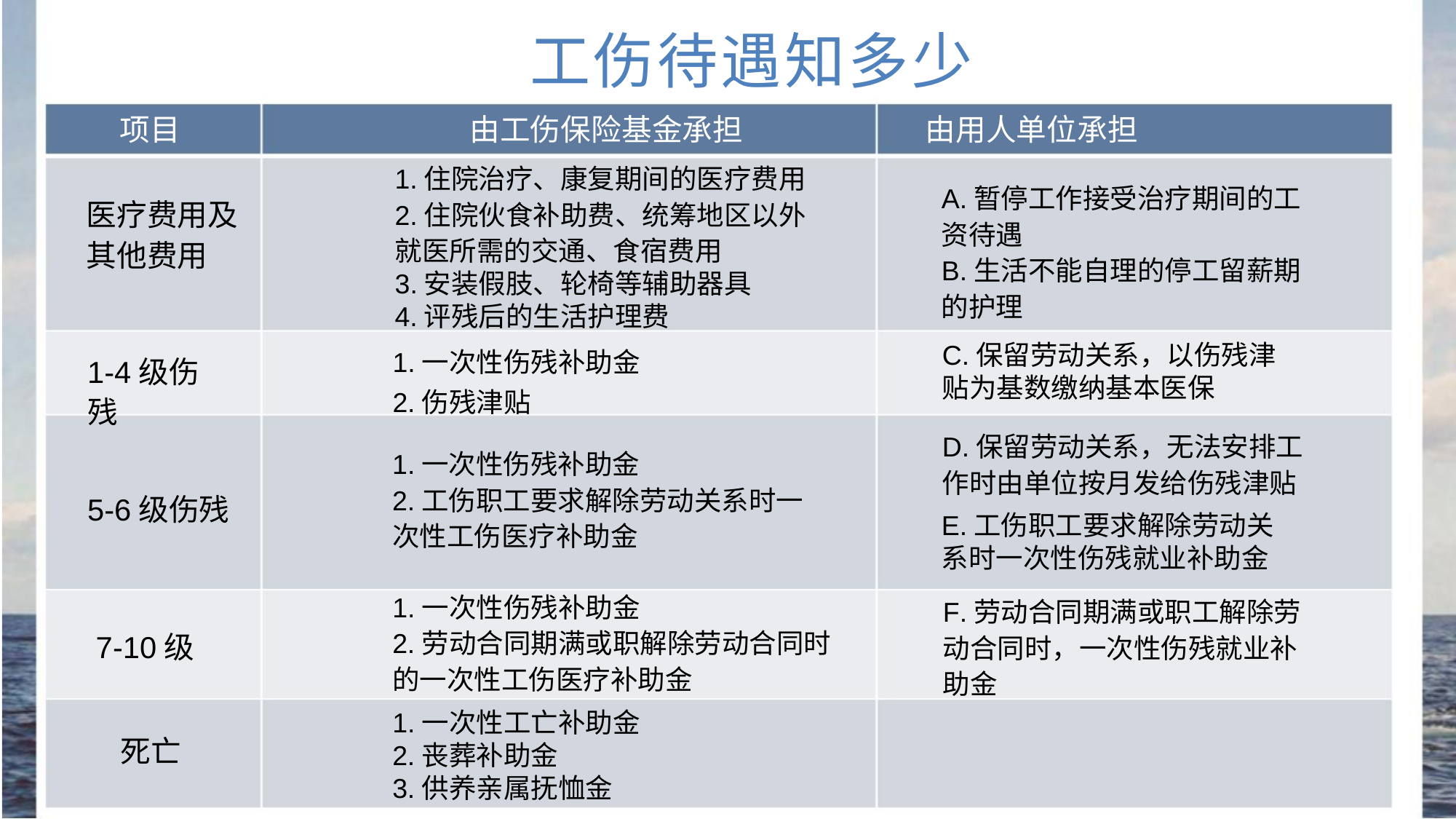

工伤待遇知多少
项目
由工伤保险基金承担
由用人单位承担
1.住院治疗、康复期间的医疗费用2.住院伙食补助费、统筹地区以外就医所需的交通、食宿费用
3.安装假肢、轮椅等辅助器具
4.评残后的生活护理费
A.暂停工作接受治疗期间的工资待遇
B.生活不能自理的停工留薪期的护理
医疗费用及其他费用
1.一次性伤残补助金
2.伤残津贴

C.保留劳动关系，以伤残津
贴为基数缴纳基本医保
1-4级伤残
D.保留劳动关系，无法安排工作时由单位按月发给伤残津贴

1.一次性伤残补助金
2.工伤职工要求解除劳动关系时一次性工伤医疗补助金
5-6级伤残
E.工伤职工要求解除劳动关
系时一次性伤残就业补助金
1.一次性伤残补助金
2.劳动合同期满或职解除劳动合同时的一次性工伤医疗补助金

F.劳动合同期满或职工解除劳动合同时，一次性伤残就业补助金

7-10级
1.一次性工亡补助金
2.丧葬补助金
3.供养亲属抚恤金
死亡